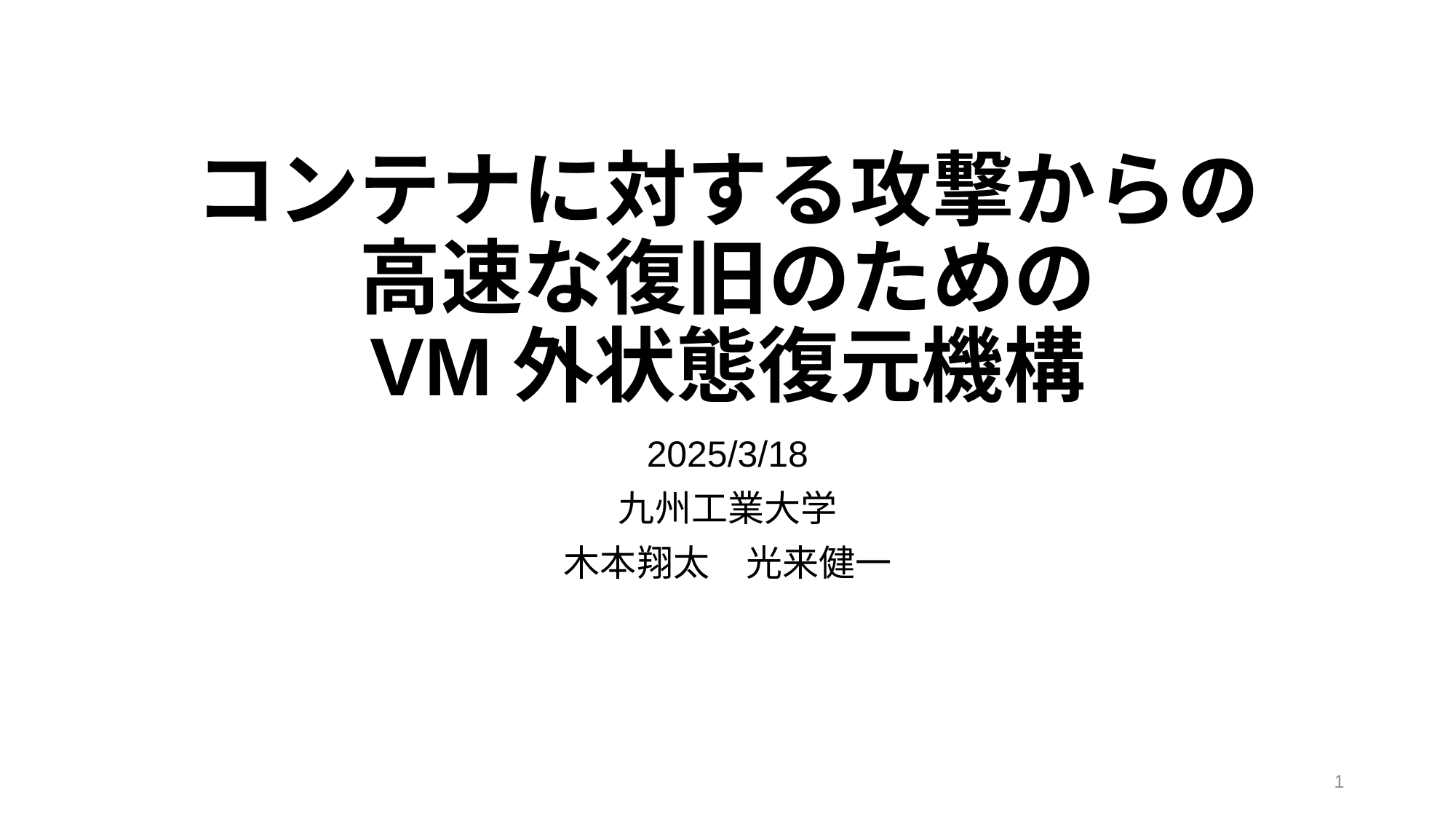

# コンテナに対する攻撃からの高速な復旧のための VM外状態復元機構
2025/3/18
九州工業大学
木本翔太　光来健一
1